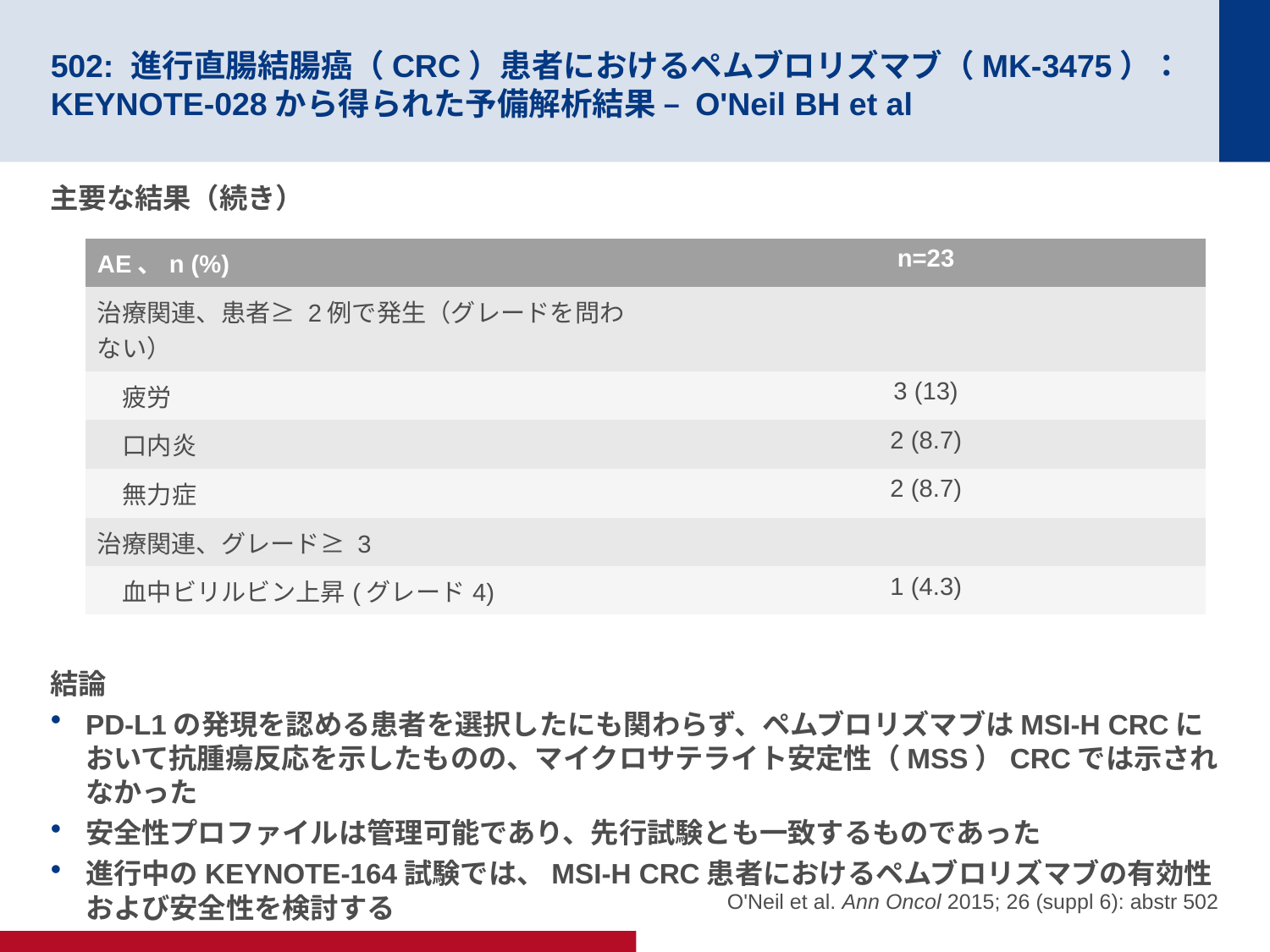

# 502: 進行直腸結腸癌（CRC）患者におけるペムブロリズマブ（MK-3475）： KEYNOTE-028から得られた予備解析結果 – O'Neil BH et al
主要な結果（続き）

結論
PD-L1の発現を認める患者を選択したにも関わらず、ペムブロリズマブはMSI-H CRCにおいて抗腫瘍反応を示したものの、マイクロサテライト安定性（MSS）CRCでは示されなかった
安全性プロファイルは管理可能であり、先行試験とも一致するものであった
進行中のKEYNOTE-164試験では、MSI-H CRC患者におけるペムブロリズマブの有効性および安全性を検討する

| AE、n (%) | n=23 |
| --- | --- |
| 治療関連、患者≥ 2例で発生（グレードを問わない） |  |
| 疲労 | 3 (13) |
| 口内炎 | 2 (8.7) |
| 無力症 | 2 (8.7) |
| 治療関連、グレード≥ 3 |  |
| 血中ビリルビン上昇(グレード4) | 1 (4.3) |
O'Neil et al. Ann Oncol 2015; 26 (suppl 6): abstr 502